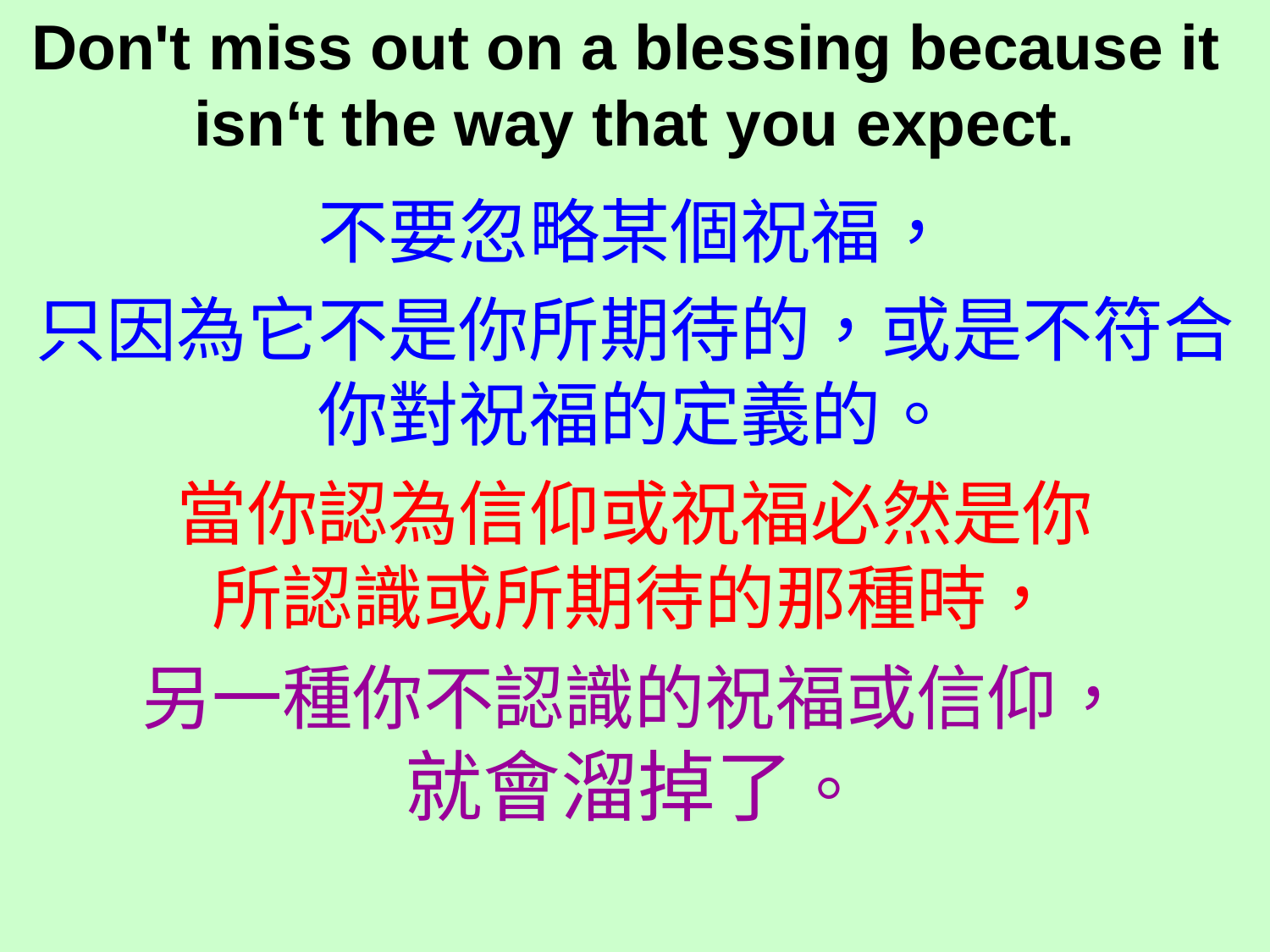

Don't miss out on a blessing because it
isn‘t the way that you expect.
不要忽略某個祝福，
只因為它不是你所期待的，或是不符合你對祝福的定義的。
當你認為信仰或祝福必然是你
所認識或所期待的那種時，
另一種你不認識的祝福或信仰，
就會溜掉了。